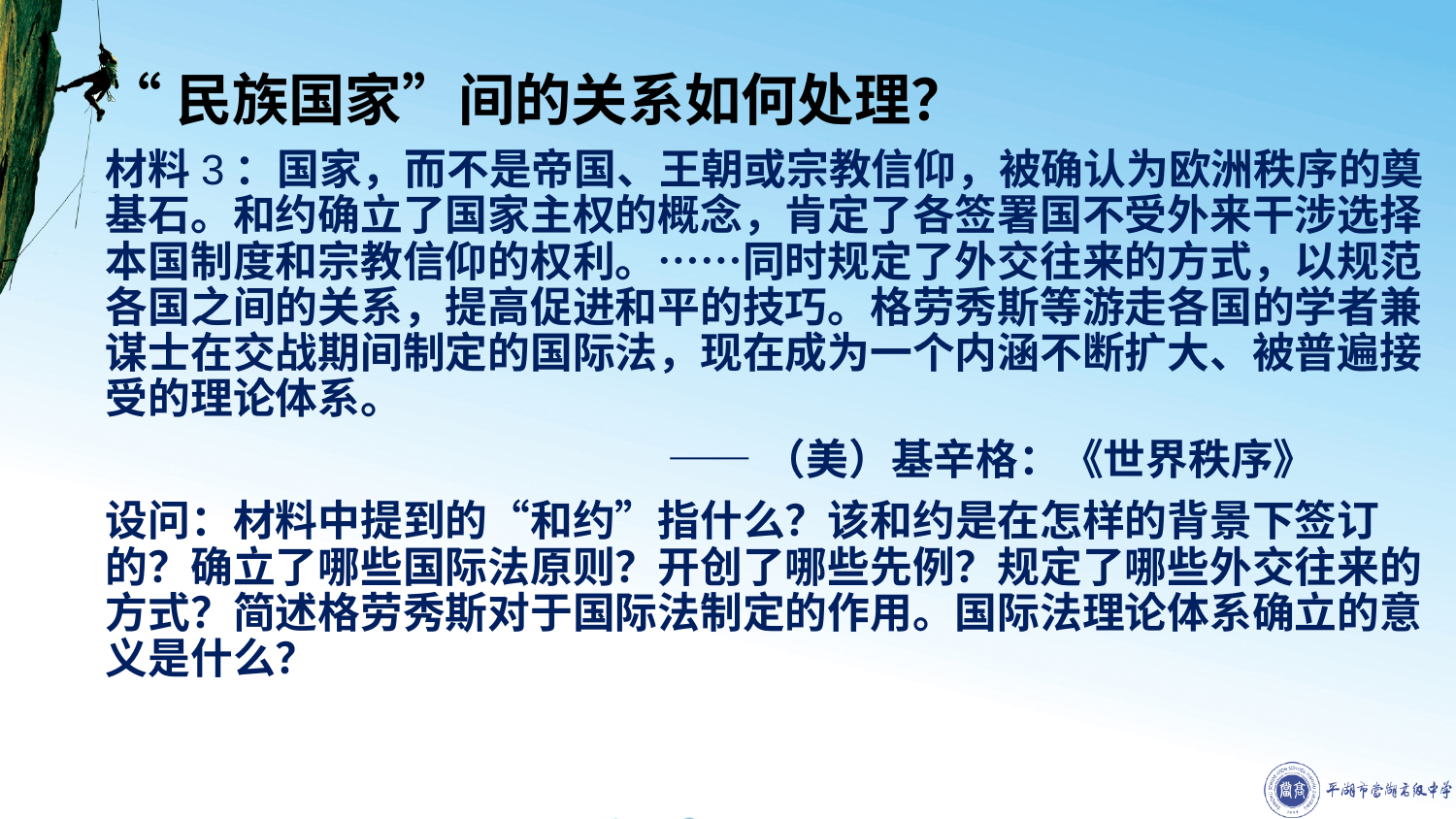

“民族国家”间的关系如何处理？
材料3：国家，而不是帝国、王朝或宗教信仰，被确认为欧洲秩序的奠基石。和约确立了国家主权的概念，肯定了各签署国不受外来干涉选择本国制度和宗教信仰的权利。……同时规定了外交往来的方式，以规范各国之间的关系，提高促进和平的技巧。格劳秀斯等游走各国的学者兼谋士在交战期间制定的国际法，现在成为一个内涵不断扩大、被普遍接受的理论体系。
                                                          ——（美）基辛格：《世界秩序》
设问：材料中提到的“和约”指什么？该和约是在怎样的背景下签订的？确立了哪些国际法原则？开创了哪些先例？规定了哪些外交往来的方式？简述格劳秀斯对于国际法制定的作用。国际法理论体系确立的意义是什么？